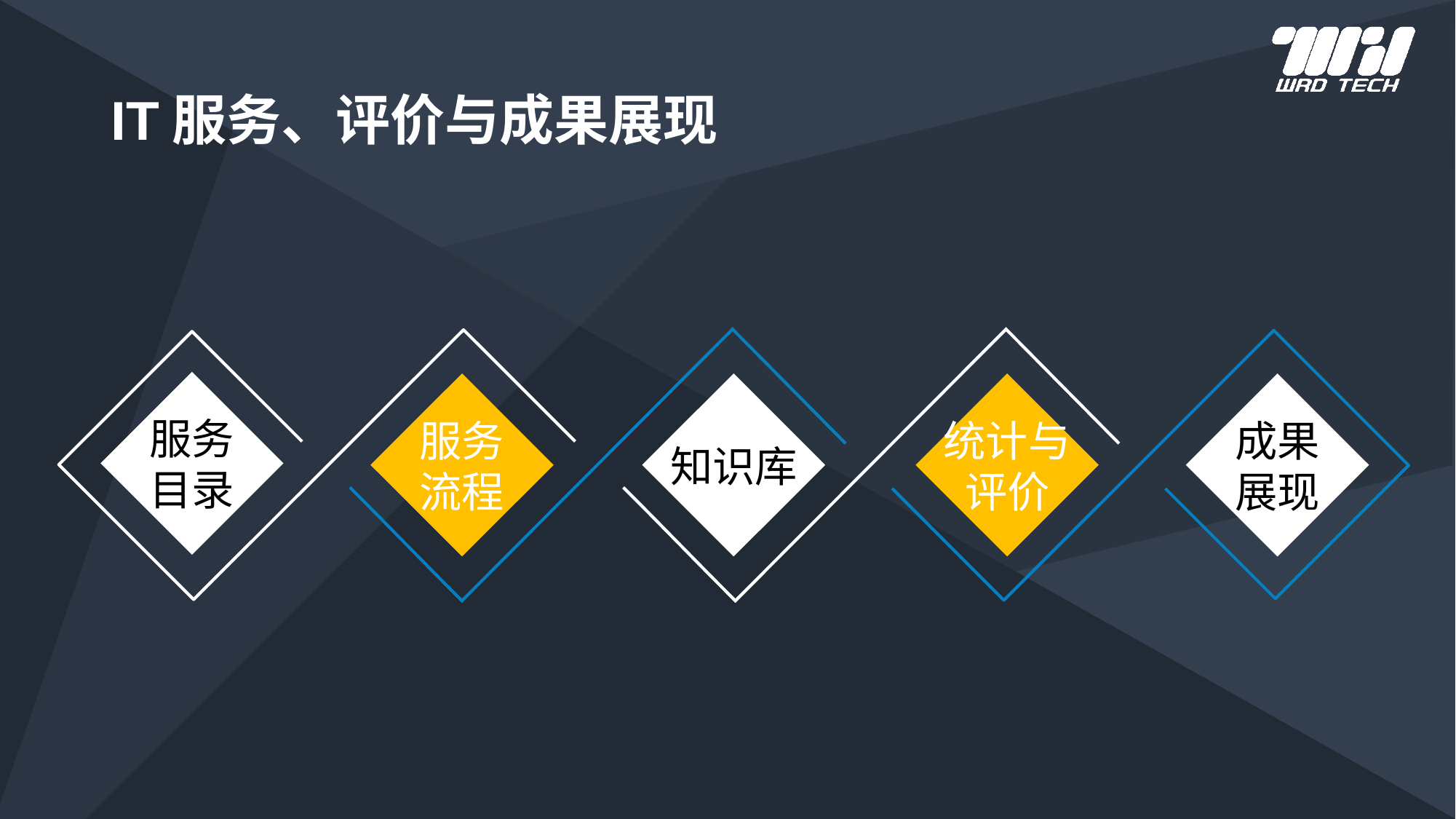

# IT服务、评价与成果展现

服务
目录
服务
流程
知识库
统计与
评价
成果
展现